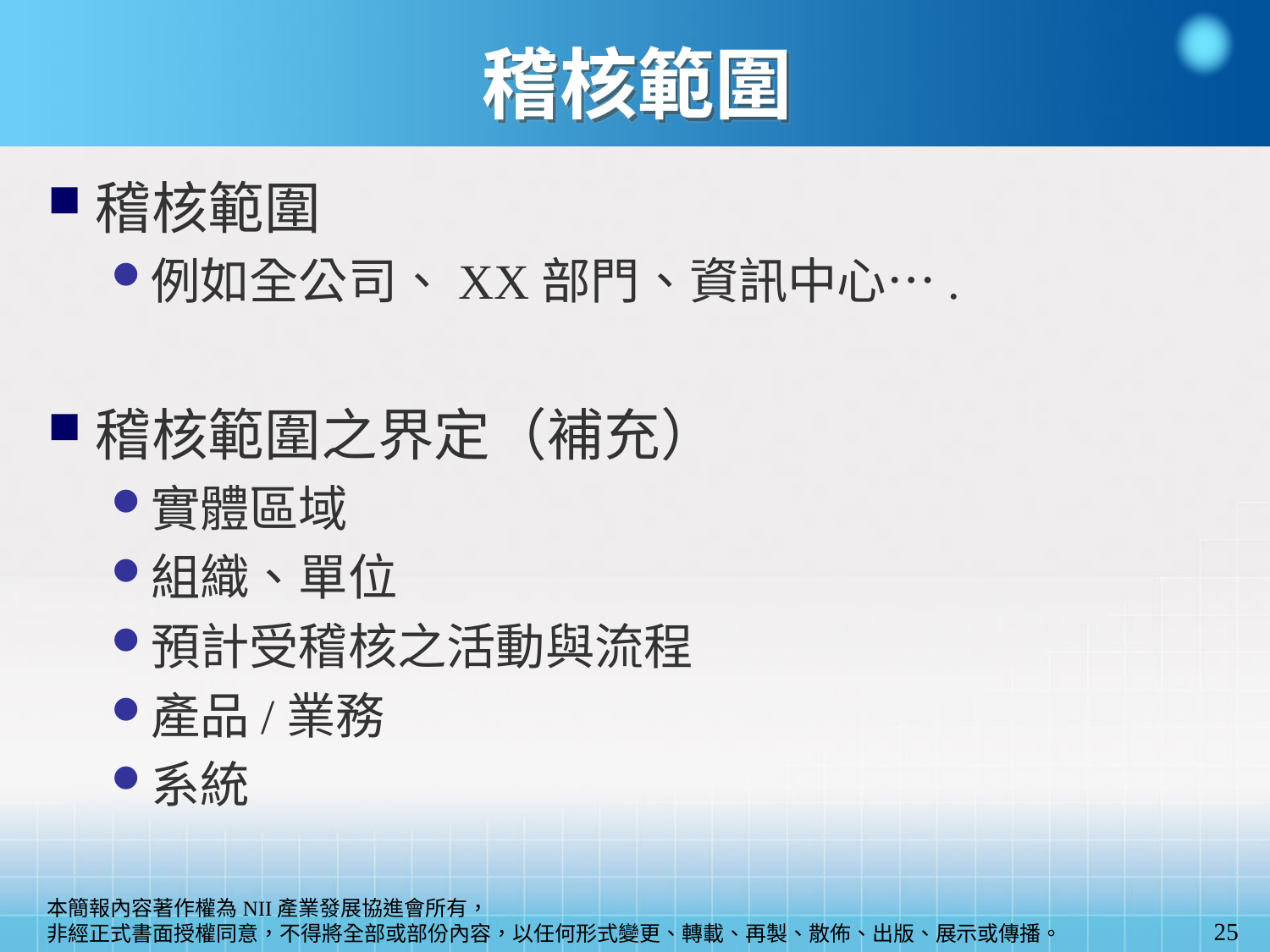

# 稽核範圍
稽核範圍
例如全公司、XX部門、資訊中心….

稽核範圍之界定（補充）
實體區域
組織、單位
預計受稽核之活動與流程
產品/業務
系統
25